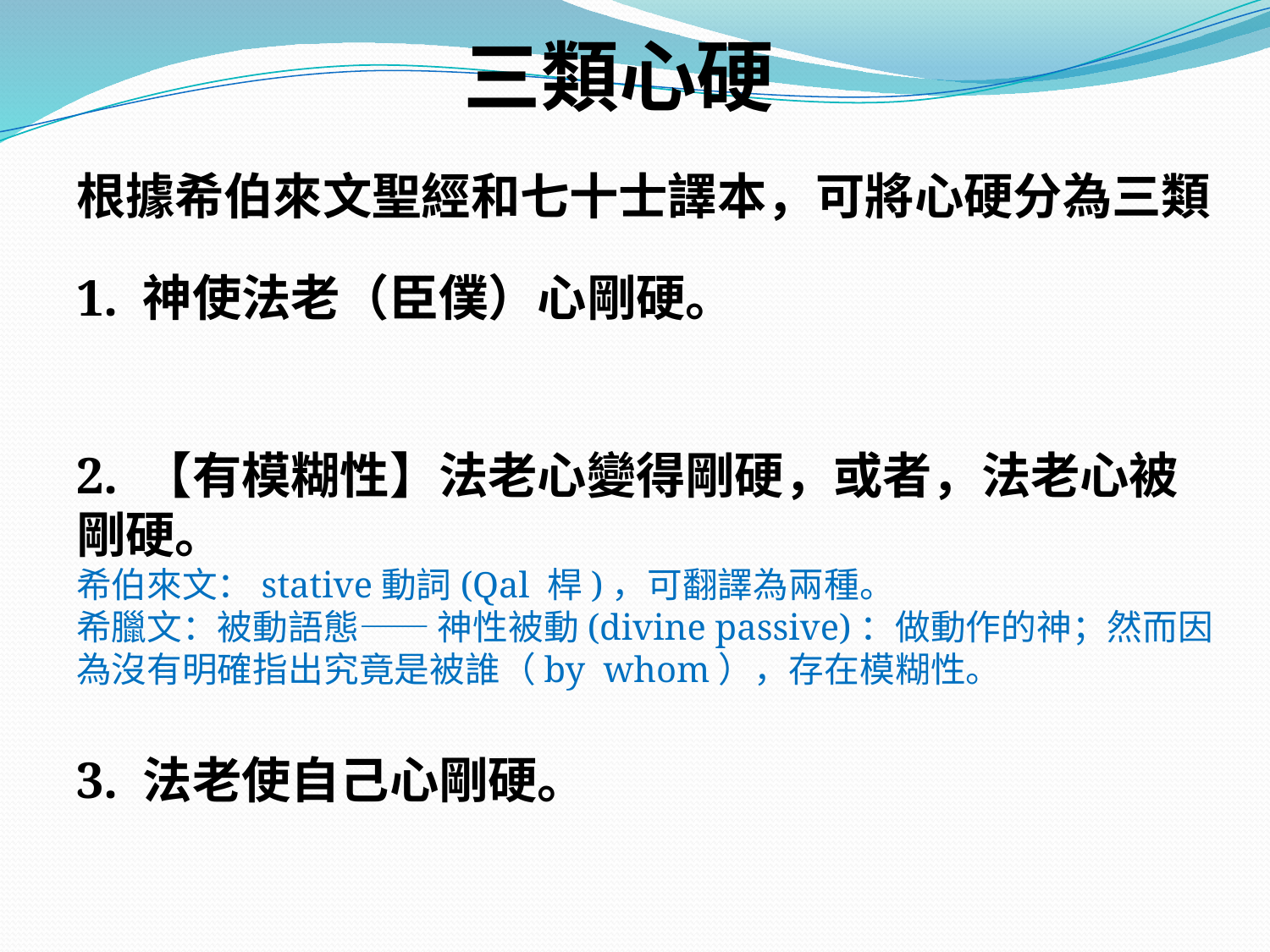

# 三類心硬
根據希伯來文聖經和七十士譯本，可將心硬分為三類

1. 神使法老（臣僕）心剛硬。

2. 【有模糊性】法老心變得剛硬，或者，法老心被剛硬。
希伯來文：stative動詞(Qal 桿)，可翻譯為兩種。
希臘文：被動語態—— 神性被動(divine passive)：做動作的神；然而因為沒有明確指出究竟是被誰（by  whom），存在模糊性。

3. 法老使自己心剛硬。